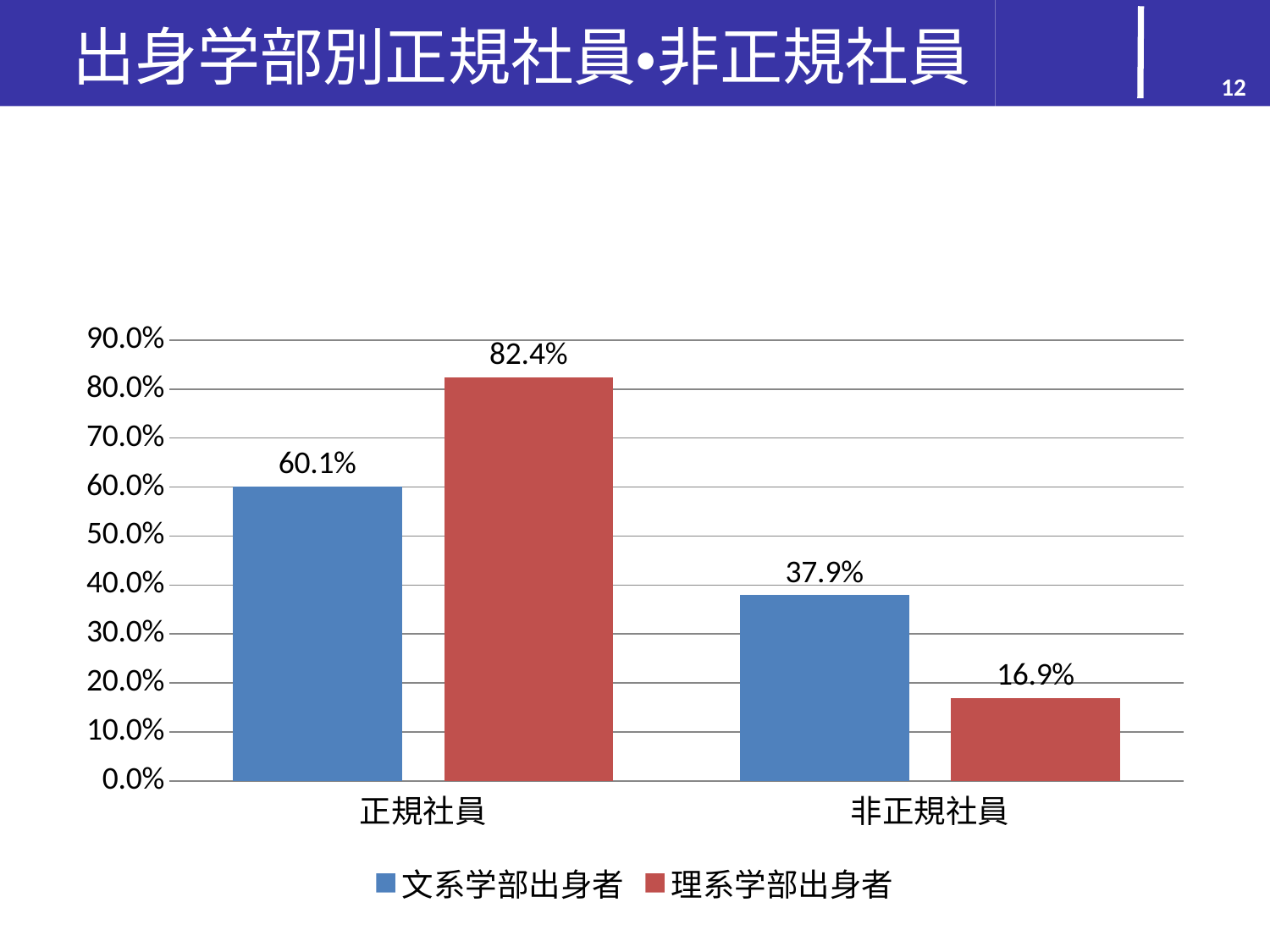

# 出身学部別正規社員・非正規社員
12

### Chart

| Category | 文系学部出身者 | 理系学部出身者 |
|---|---|---|
| 正規社員 | 0.6010000000000006 | 0.824 |
| 非正規社員 | 0.3790000000000016 | 0.169 |